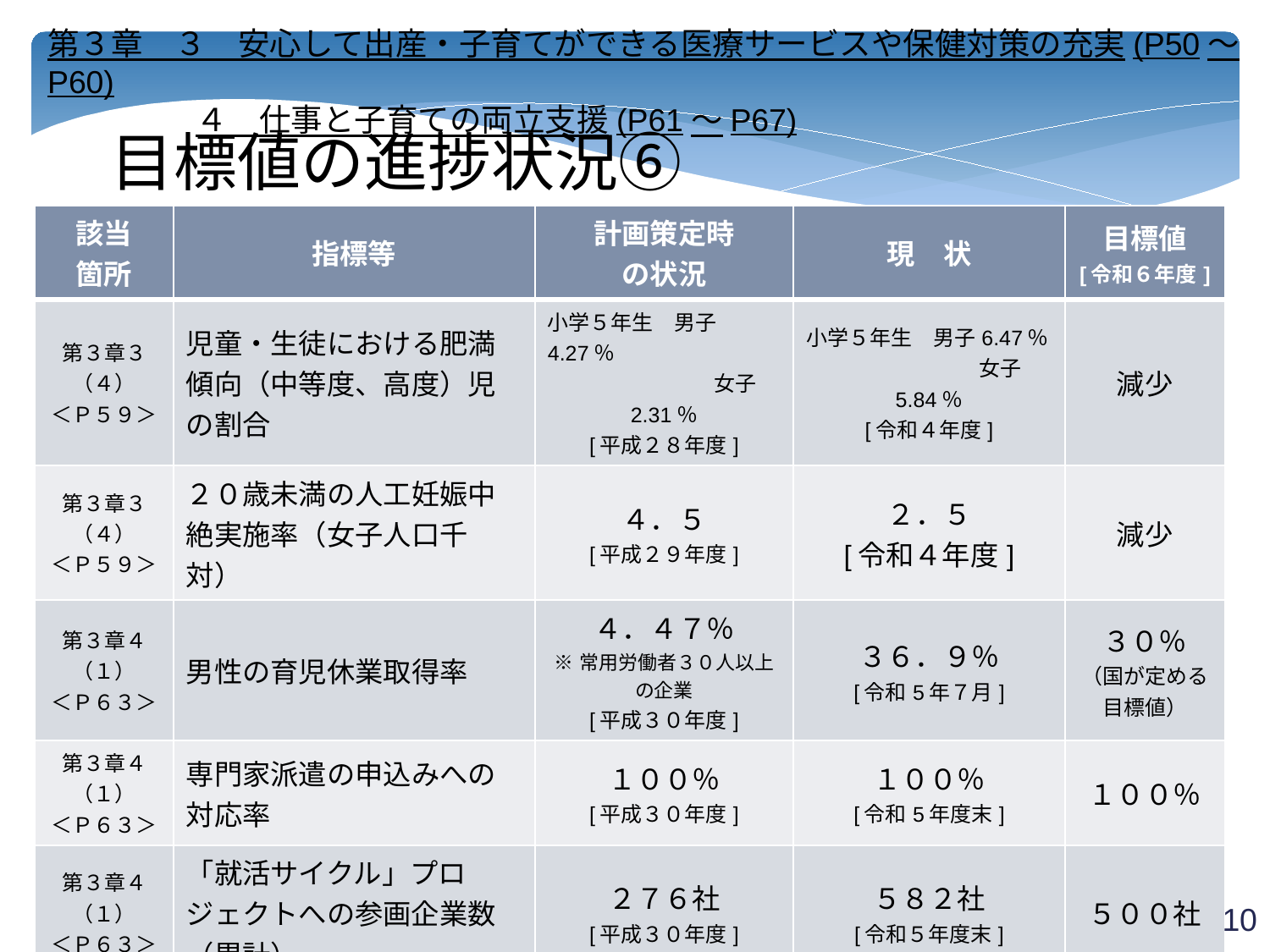

第３章　３　安心して出産・子育てができる医療サービスや保健対策の充実(P50～P60)
　　　　   ４　仕事と子育ての両立支援(P61～P67)
目標値の進捗状況⑥
| 該当 箇所 | 指標等 | 計画策定時 の状況 | 現　状 | 目標値 [令和６年度] |
| --- | --- | --- | --- | --- |
| 第３章３（４） ＜Ｐ５９＞ | 児童・生徒における肥満傾向（中等度、高度）児の割合 | 小学５年生　男子4.27％ 　　　　　　　女子2.31％ [平成２８年度] | 小学５年生　男子6.47％ 　　　　　　　女子5.84％ [令和４年度] | 減少 |
| 第３章３（４） ＜Ｐ５９＞ | ２０歳未満の人工妊娠中絶実施率（女子人口千対） | ４．５ [平成２９年度] | ２．５ [令和４年度] | 減少 |
| 第３章４（１） ＜Ｐ６３＞ | 男性の育児休業取得率 | ４．４７％ ※常用労働者３０人以上の企業 [平成３０年度] | ３６．９％ [令和5年７月] | ３０％ （国が定める目標値） |
| 第３章４（１） ＜Ｐ６３＞ | 専門家派遣の申込みへの対応率 | １００％ [平成３０年度] | １００％ [令和5年度末] | １００％ |
| 第３章４（１） ＜Ｐ６３＞ | 「就活サイクル」プロジェクトへの参画企業数（累計） | ２７６社 [平成３０年度] | ５８２社 [令和５年度末] | ５００社 |
| 第３章４（１） ＜Ｐ６３＞ | わかやま結婚・子育て応援企業同盟の参加数（累計） | ３４０企業・団体 [平成３０年度] | ６４３企業・団体 [令和５年10月] 令和5年10月で事業終了 | 1,500企業・団体 |
| 第３章４（１） ＜Ｐ６３＞ | 女性活躍企業同盟の参加数（累計） | ３３６企業・団体 [平成３０年度] | ９４５企業・団体 [令和６年６月] | 1,500企業・団体 |
10